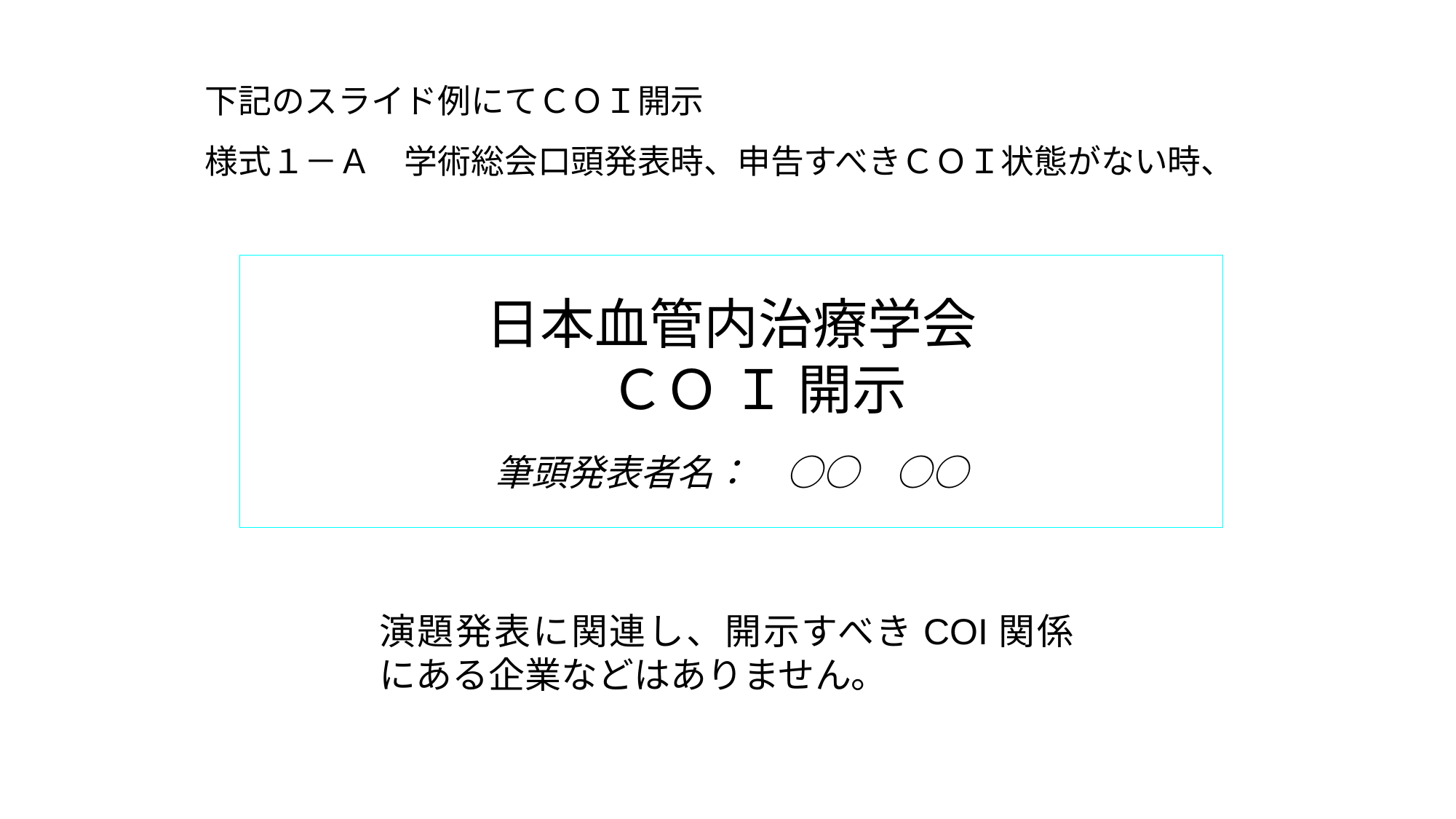

下記のスライド例にてＣＯＩ開示

様式１－Ａ　学術総会口頭発表時、申告すべきＣＯＩ状態がない時、
# 日本血管内治療学会 　ＣＯ Ｉ 開示 　 筆頭発表者名：　○○　○○
演題発表に関連し、開示すべきCOI関係にある企業などはありません。